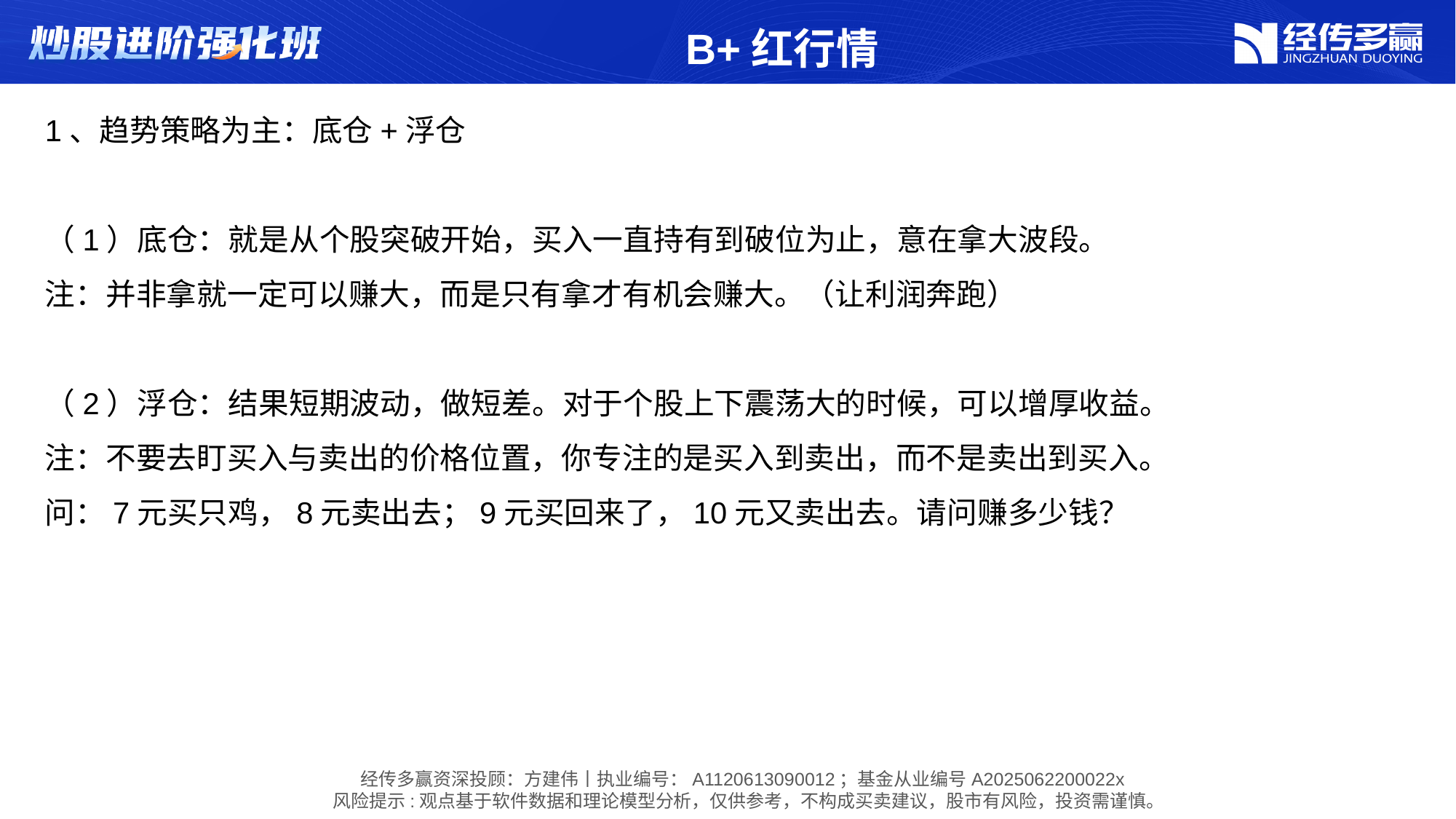

B+红行情
1、趋势策略为主：底仓+浮仓

（1）底仓：就是从个股突破开始，买入一直持有到破位为止，意在拿大波段。
注：并非拿就一定可以赚大，而是只有拿才有机会赚大。（让利润奔跑）

（2）浮仓：结果短期波动，做短差。对于个股上下震荡大的时候，可以增厚收益。
注：不要去盯买入与卖出的价格位置，你专注的是买入到卖出，而不是卖出到买入。
问：7元买只鸡，8元卖出去；9元买回来了，10元又卖出去。请问赚多少钱？